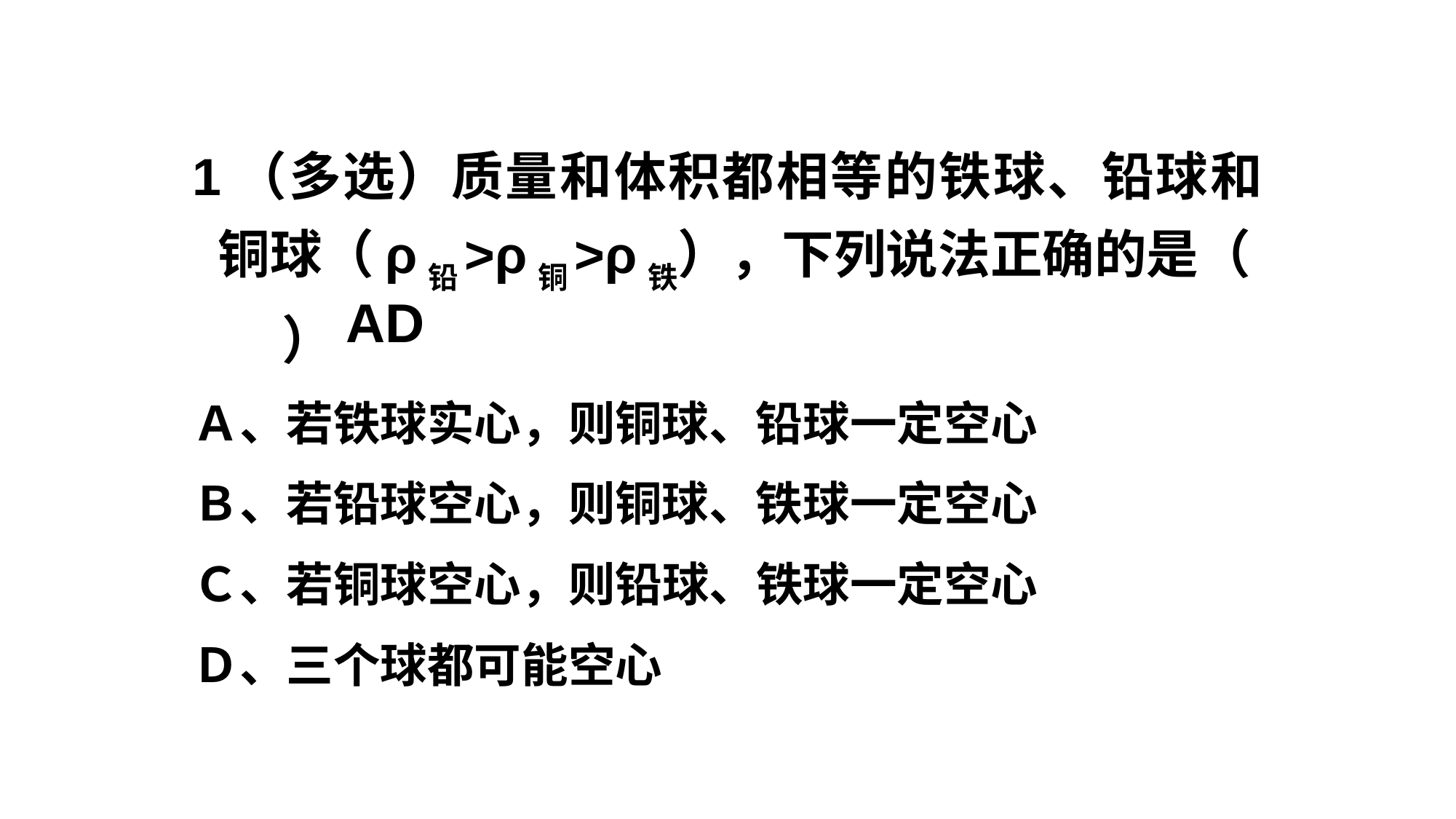

1（多选）质量和体积都相等的铁球、铅球和铜球（ρ铅>ρ铜>ρ铁），下列说法正确的是（   　）
Ａ、若铁球实心，则铜球、铅球一定空心
Ｂ、若铅球空心，则铜球、铁球一定空心
Ｃ、若铜球空心，则铅球、铁球一定空心
Ｄ、三个球都可能空心

AD